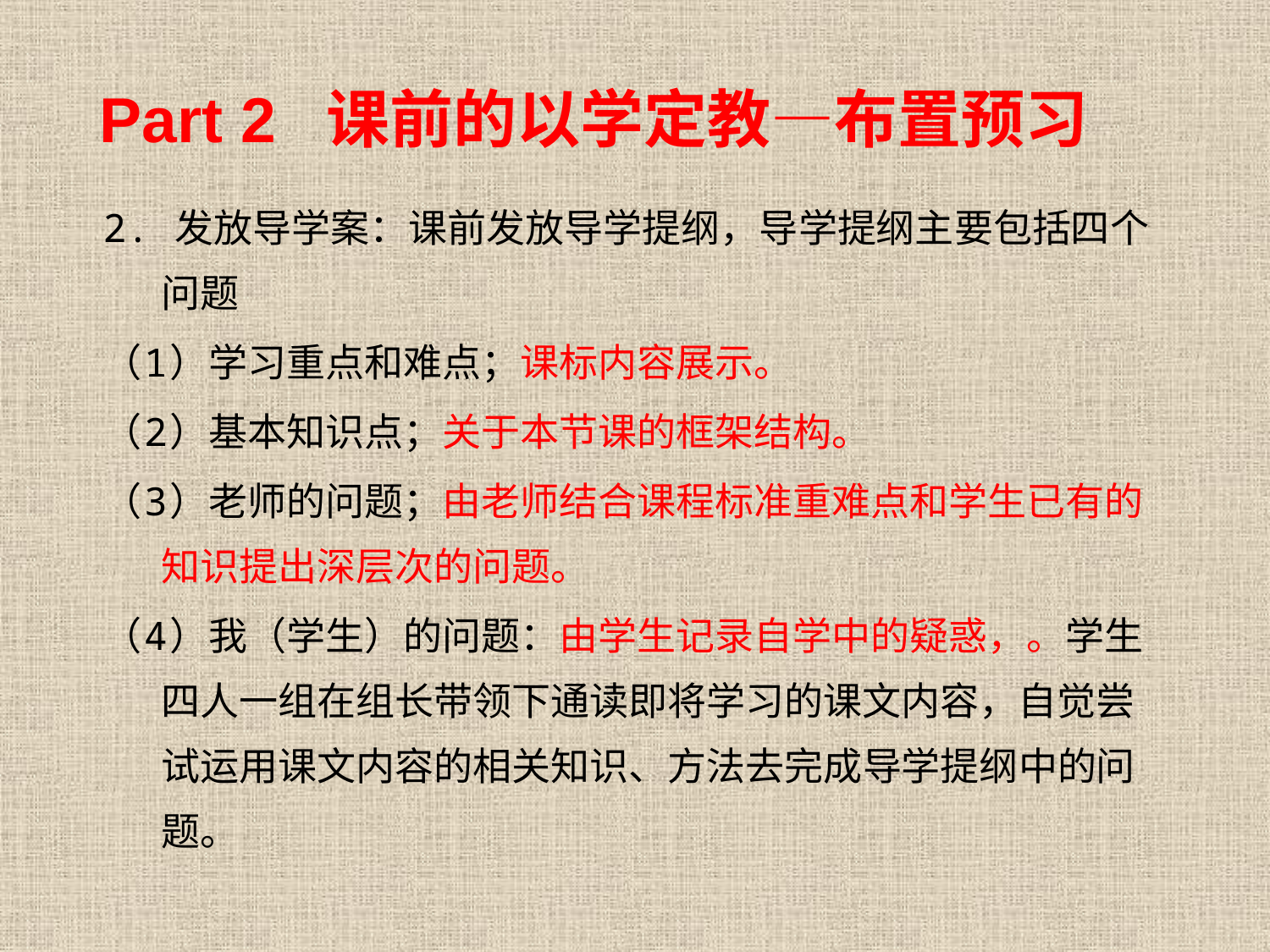

Part 2  课前的以学定教—布置预习
2. 发放导学案：课前发放导学提纲，导学提纲主要包括四个问题
（1）学习重点和难点；课标内容展示。
（2）基本知识点；关于本节课的框架结构。
（3）老师的问题；由老师结合课程标准重难点和学生已有的知识提出深层次的问题。
（4）我（学生）的问题：由学生记录自学中的疑惑，。学生四人一组在组长带领下通读即将学习的课文内容，自觉尝试运用课文内容的相关知识、方法去完成导学提纲中的问题。